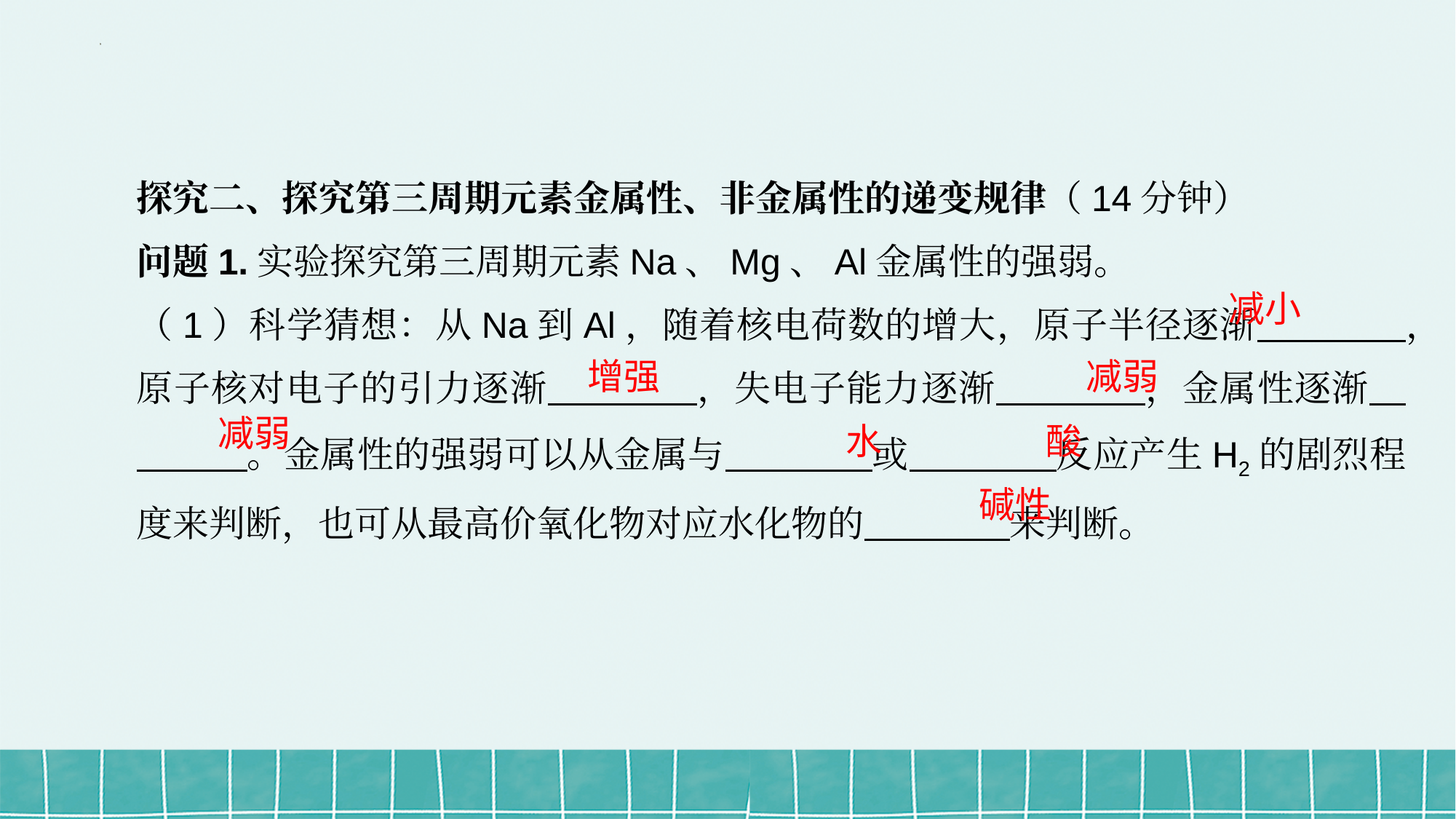

探究二、探究第三周期元素金属性、非金属性的递变规律（14分钟）
问题1.实验探究第三周期元素Na、Mg、Al金属性的强弱。
（1）科学猜想：从Na到Al，随着核电荷数的增大，原子半径逐渐　　　　，原子核对电子的引力逐渐　　　　，失电子能力逐渐　　　　，金属性逐渐　　　　。金属性的强弱可以从金属与　　　　或　　　　反应产生H2的剧烈程度来判断，也可从最高价氧化物对应水化物的　　　　来判断。
减小
增强
减弱
减弱
水
酸
碱性